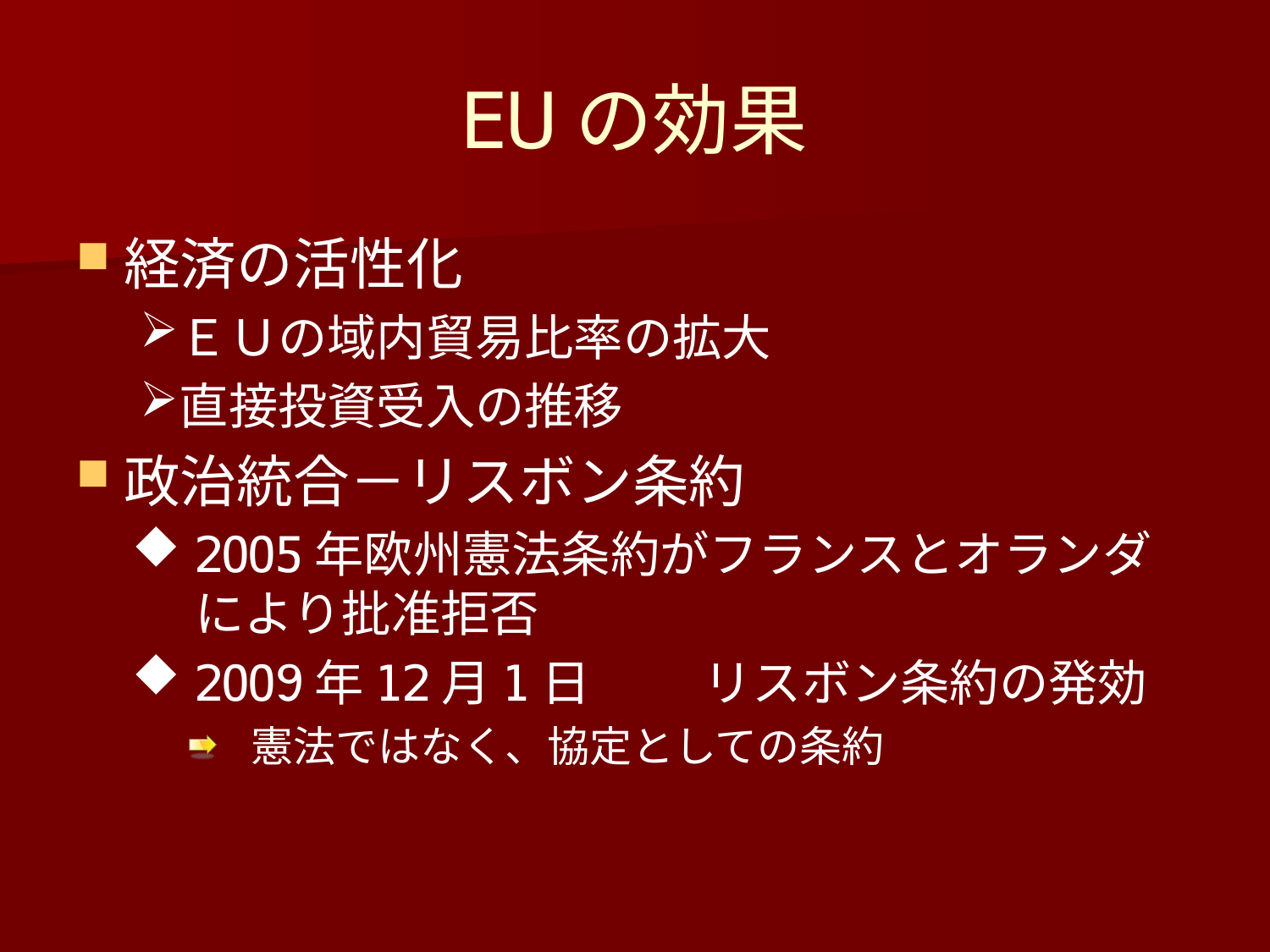

# EUの効果
経済の活性化
ＥＵの域内貿易比率の拡大
直接投資受入の推移
政治統合－リスボン条約
2005年欧州憲法条約がフランスとオランダにより批准拒否
2009年12月1日	リスボン条約の発効
憲法ではなく、協定としての条約